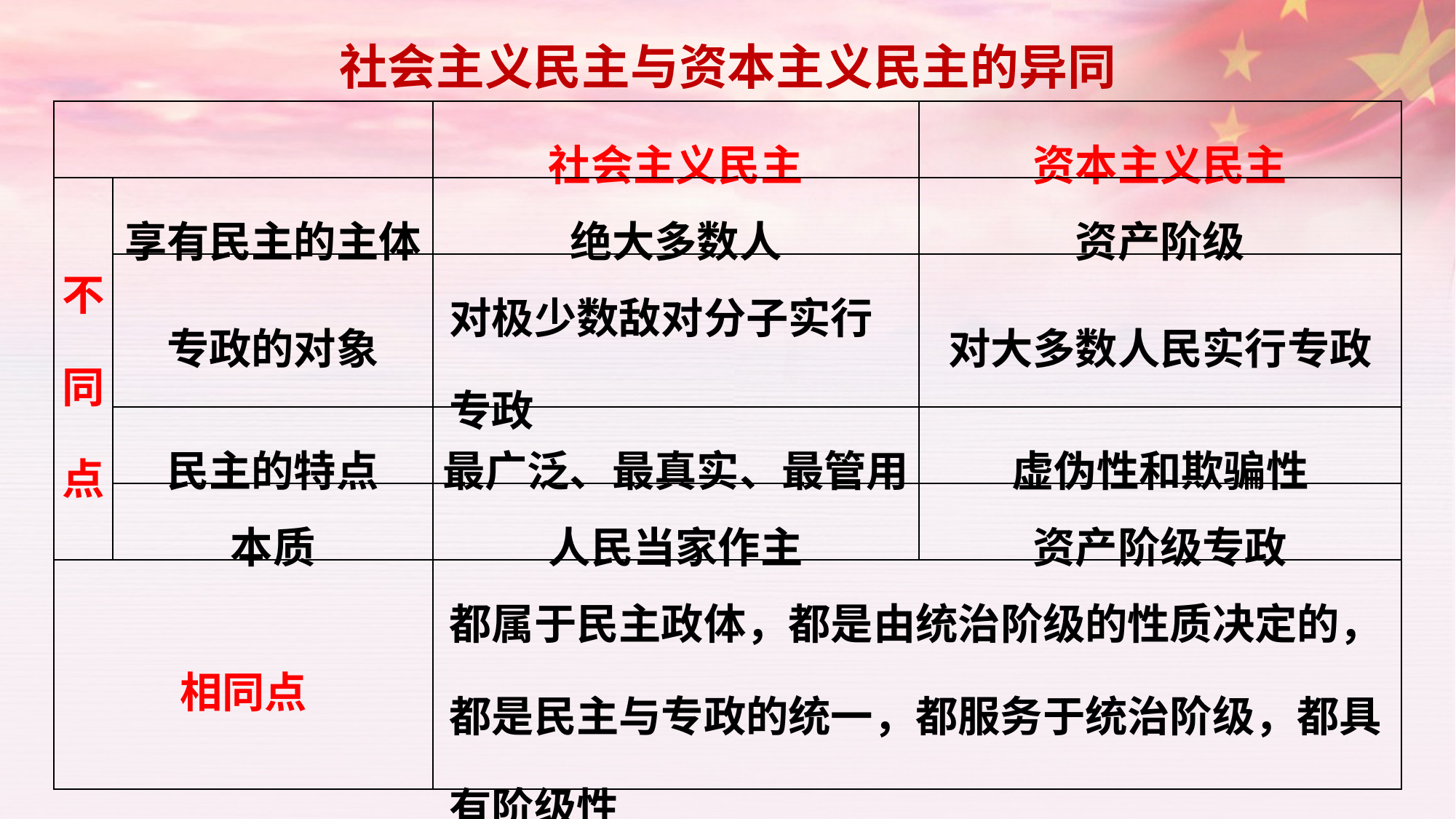

社会主义民主与资本主义民主的异同
|  |  | 社会主义民主 | 资本主义民主 |
| --- | --- | --- | --- |
| 不 同 点 | 享有民主的主体 | 绝大多数人 | 资产阶级 |
|  | 专政的对象 | 对极少数敌对分子实行专政 | 对大多数人民实行专政 |
|  | 民主的特点 | 最广泛、最真实、最管用 | 虚伪性和欺骗性 |
|  | 本质 | 人民当家作主 | 资产阶级专政 |
| 相同点 |  | 都属于民主政体，都是由统治阶级的性质决定的，都是民主与专政的统一，都服务于统治阶级，都具有阶级性 |  |